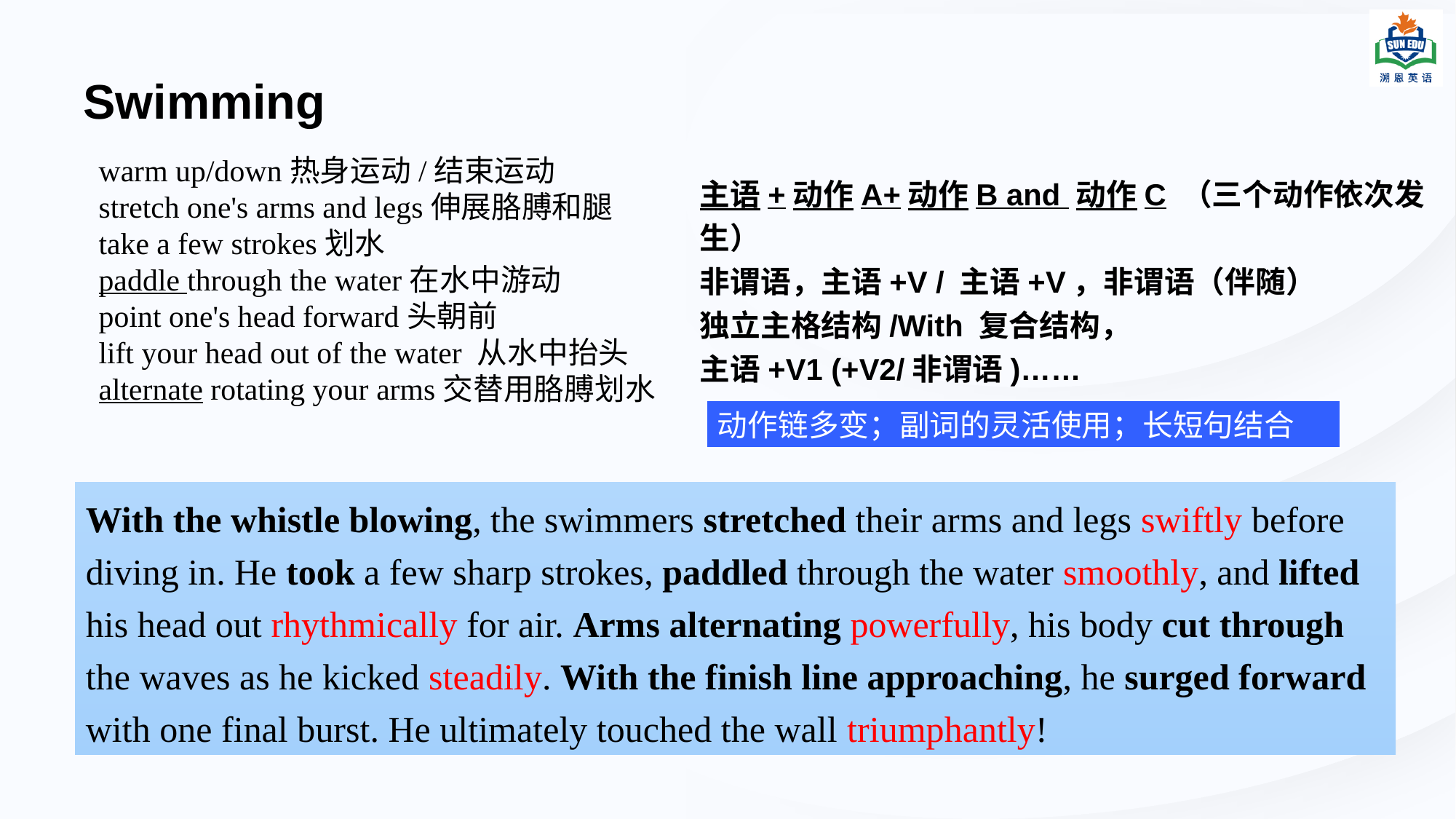

# Swimming
warm up/down热身运动/结束运动
stretch one's arms and legs伸展胳膊和腿
take a few strokes划水
paddle through the water在水中游动
point one's head forward头朝前
lift your head out of the water 从水中抬头
alternate rotating your arms交替用胳膊划水
主语+动作A+动作B and 动作C （三个动作依次发生）
非谓语，主语+V / 主语+V，非谓语（伴随）
独立主格结构/With 复合结构，
主语+V1 (+V2/非谓语)……

动作链多变；副词的灵活使用；长短句结合
With the whistle blowing, the swimmers stretched their arms and legs swiftly before diving in. He took a few sharp strokes, paddled through the water smoothly, and lifted his head out rhythmically for air. Arms alternating powerfully, his body cut through the waves as he kicked steadily. With the finish line approaching, he surged forward with one final burst. He ultimately touched the wall triumphantly!